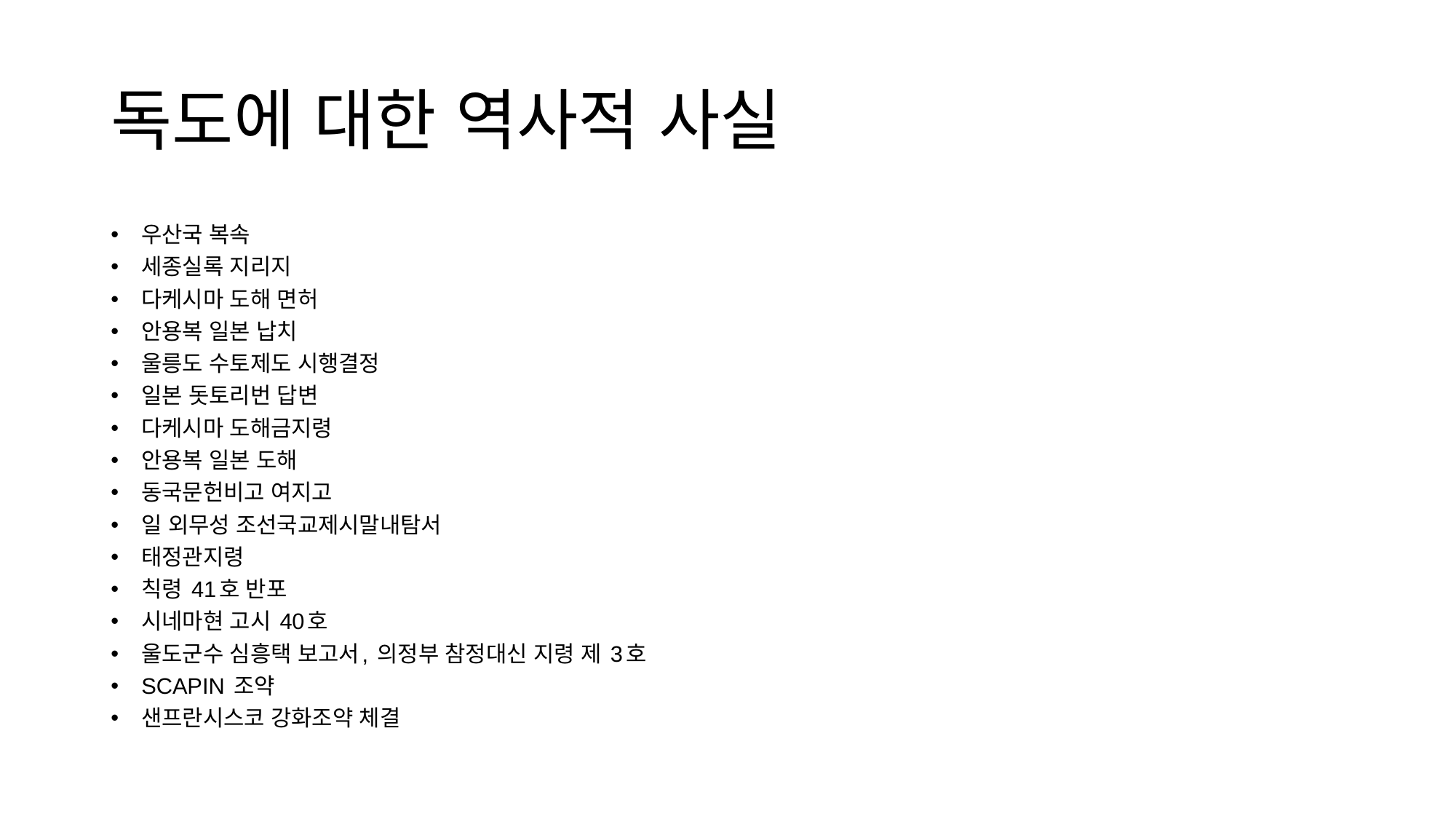

# 독도에 대한 역사적 사실
우산국 복속
세종실록 지리지
다케시마 도해 면허
안용복 일본 납치
울릉도 수토제도 시행결정
일본 돗토리번 답변
다케시마 도해금지령
안용복 일본 도해
동국문헌비고 여지고
일 외무성 조선국교제시말내탐서
태정관지령
칙령 41호 반포
시네마현 고시 40호
울도군수 심흥택 보고서, 의정부 참정대신 지령 제 3호
SCAPIN 조약
샌프란시스코 강화조약 체결